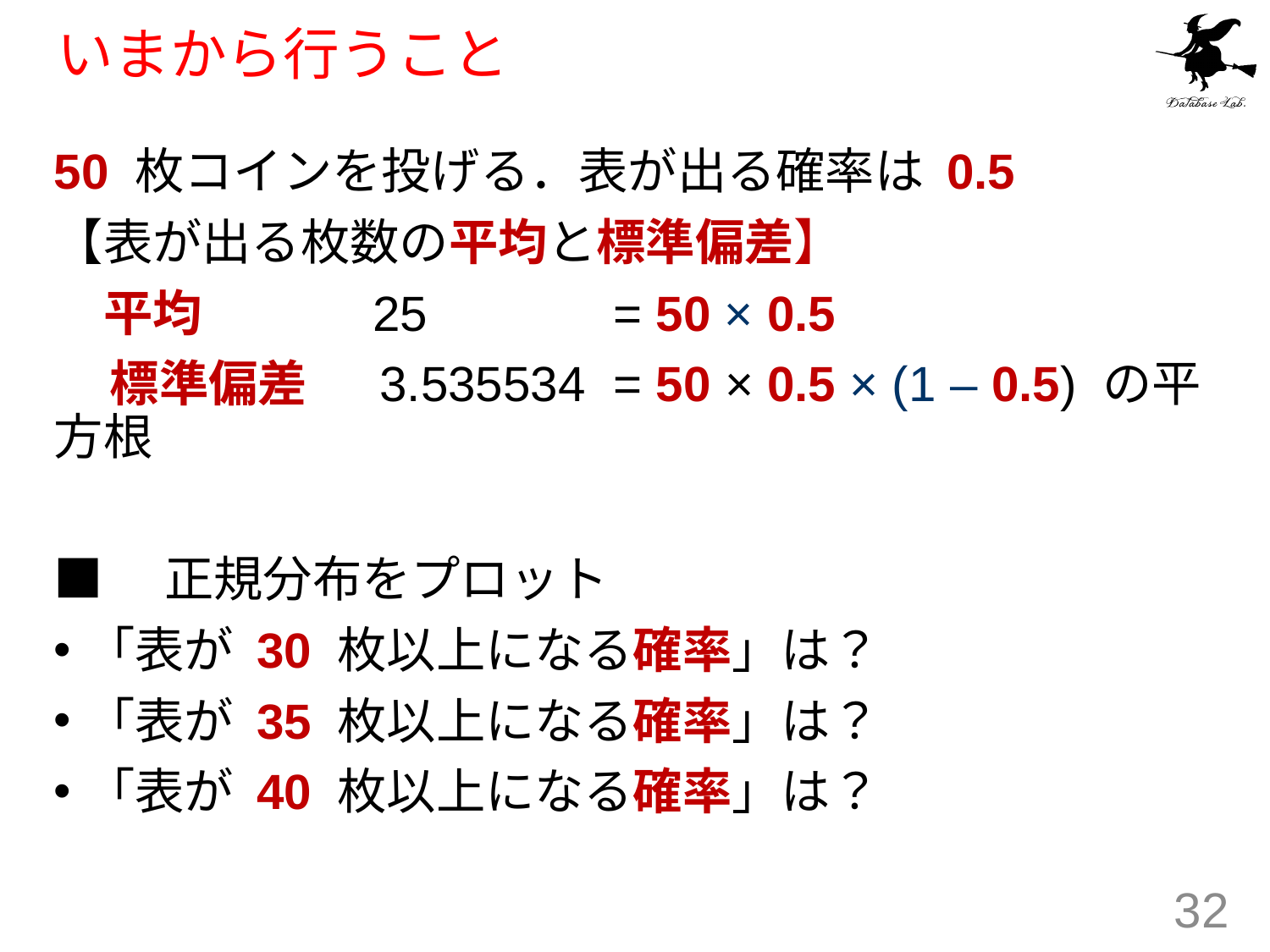

# いまから行うこと
50 枚コインを投げる．表が出る確率は 0.5
【表が出る枚数の平均と標準偏差】
　平均 　　　25 　　　= 50 × 0.5
    標準偏差　 3.535534  = 50 × 0.5 × (1 – 0.5) の平方根

■　正規分布をプロット
「表が 30 枚以上になる確率」は？
「表が 35 枚以上になる確率」は？
「表が 40 枚以上になる確率」は？

32